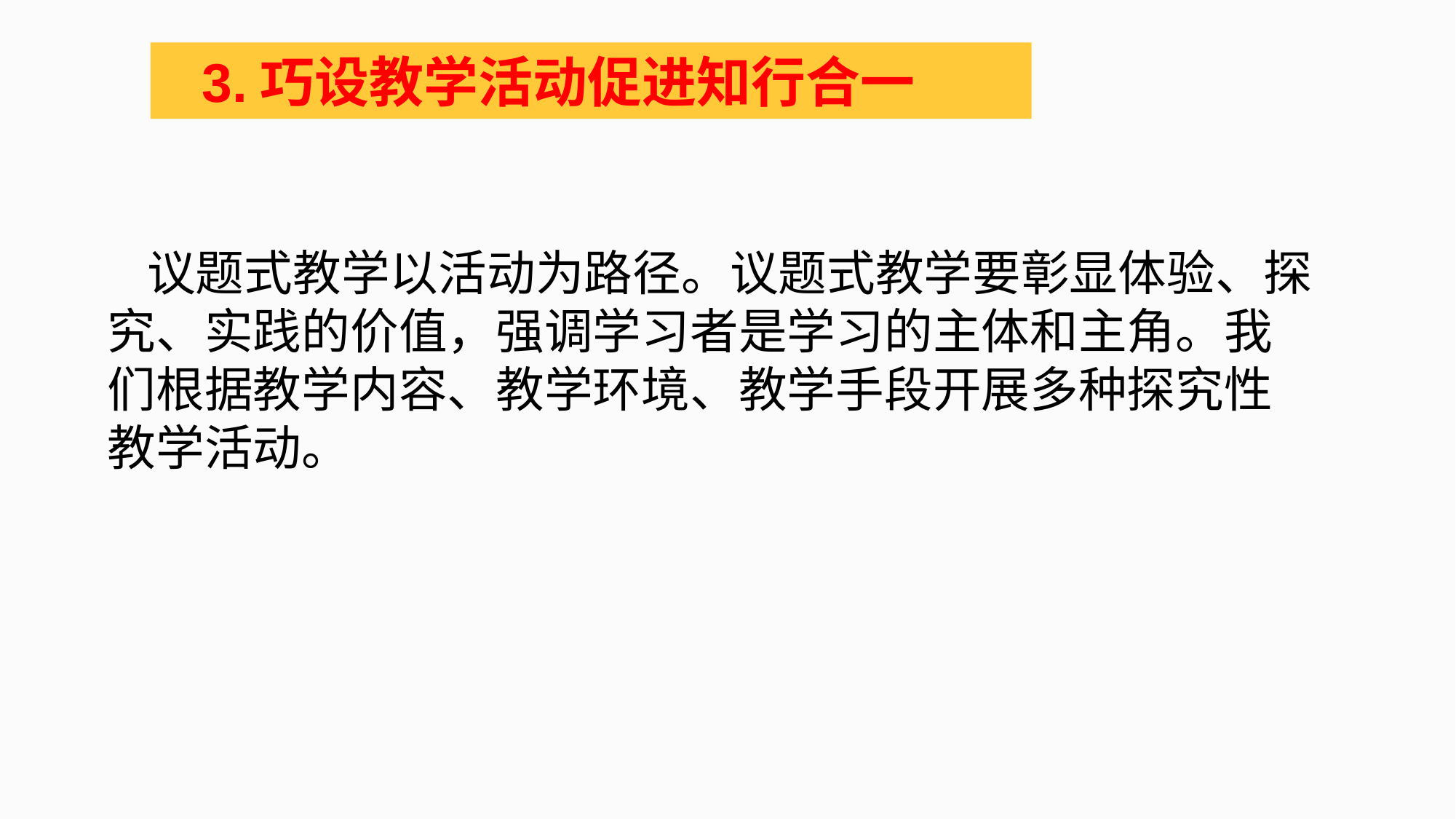

3.巧设教学活动促进知行合一
    议题式教学以活动为路径。议题式教学要彰显体验、探究、实践的价值，强调学习者是学习的主体和主角。我们根据教学内容、教学环境、教学手段开展多种探究性教学活动。